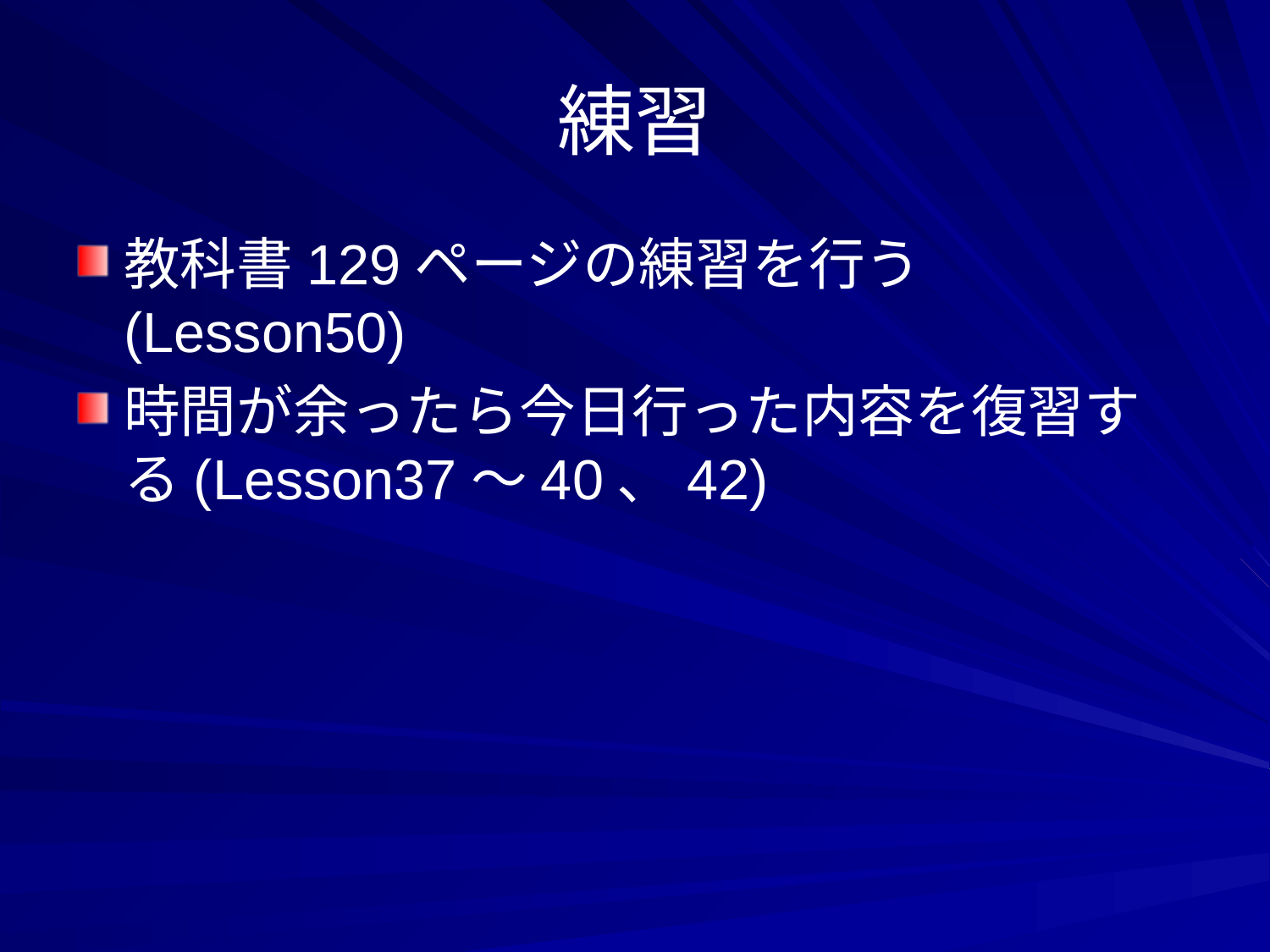

# 練習
教科書129ページの練習を行う(Lesson50)
時間が余ったら今日行った内容を復習する(Lesson37～40、42)